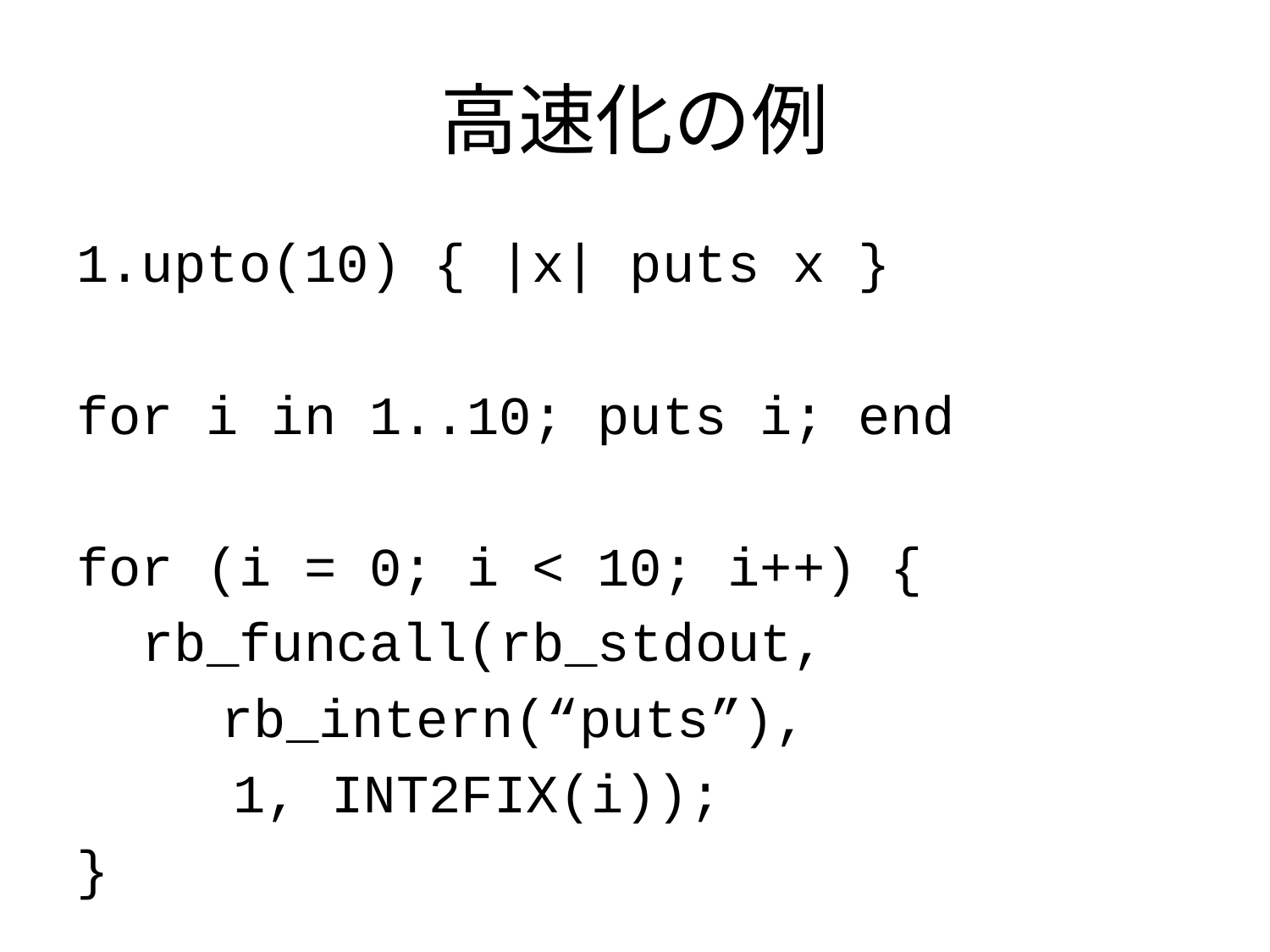

# 高速化の例
1.upto(10) { |x| puts x }

for i in 1..10; puts i; end

for (i = 0; i < 10; i++) {
  rb_funcall(rb_stdout,
　　  rb_intern(“puts”),
  　　1, INT2FIX(i));
}